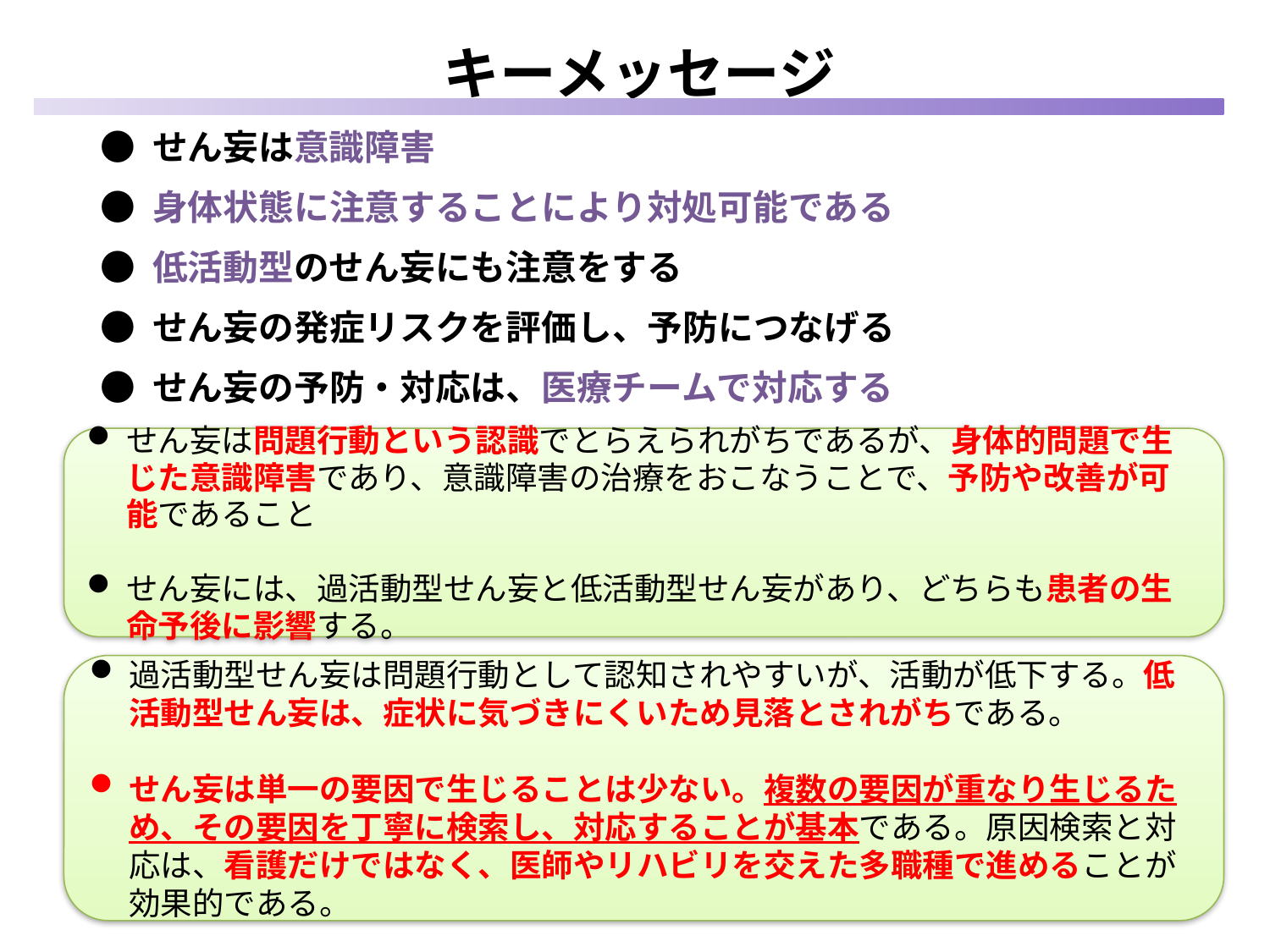

キーメッセージ

   ● せん妄は意識障害
   ● 身体状態に注意することにより対処可能である
   ● 低活動型のせん妄にも注意をする
   ● せん妄の発症リスクを評価し、予防につなげる
   ● せん妄の予防・対応は、医療チームで対応する
せん妄は問題行動という認識でとらえられがちであるが、身体的問題で生じた意識障害であり、意識障害の治療をおこなうことで、予防や改善が可能であること

せん妄には、過活動型せん妄と低活動型せん妄があり、どちらも患者の生命予後に影響する。
過活動型せん妄は問題行動として認知されやすいが、活動が低下する。低活動型せん妄は、症状に気づきにくいため見落とされがちである。

せん妄は単一の要因で生じることは少ない。複数の要因が重なり生じるため、その要因を丁寧に検索し、対応することが基本である。原因検索と対応は、看護だけではなく、医師やリハビリを交えた多職種で進めることが効果的である。